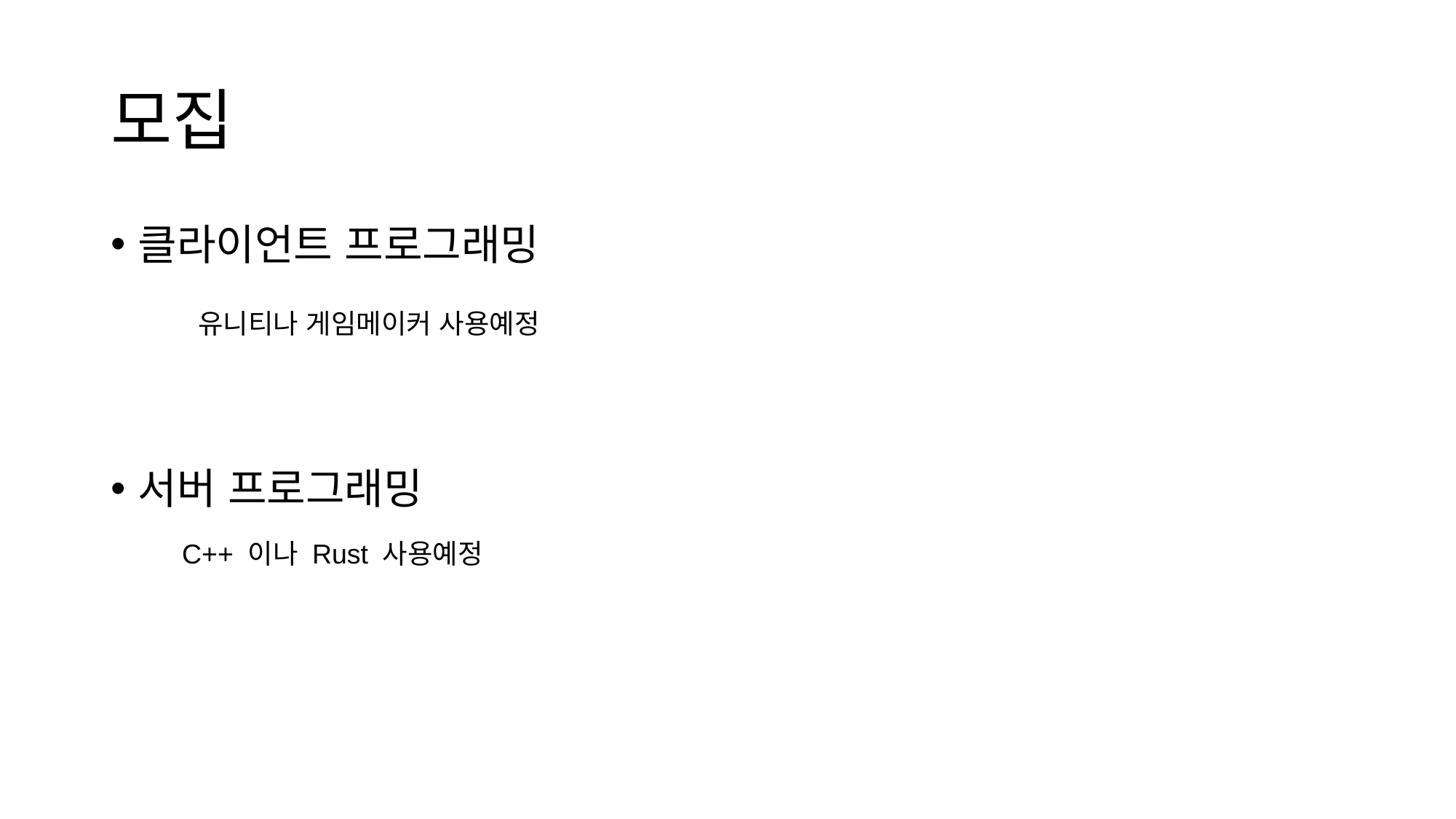

# 모집
클라이언트 프로그래밍

서버 프로그래밍
유니티나 게임메이커 사용예정
C++ 이나 Rust 사용예정